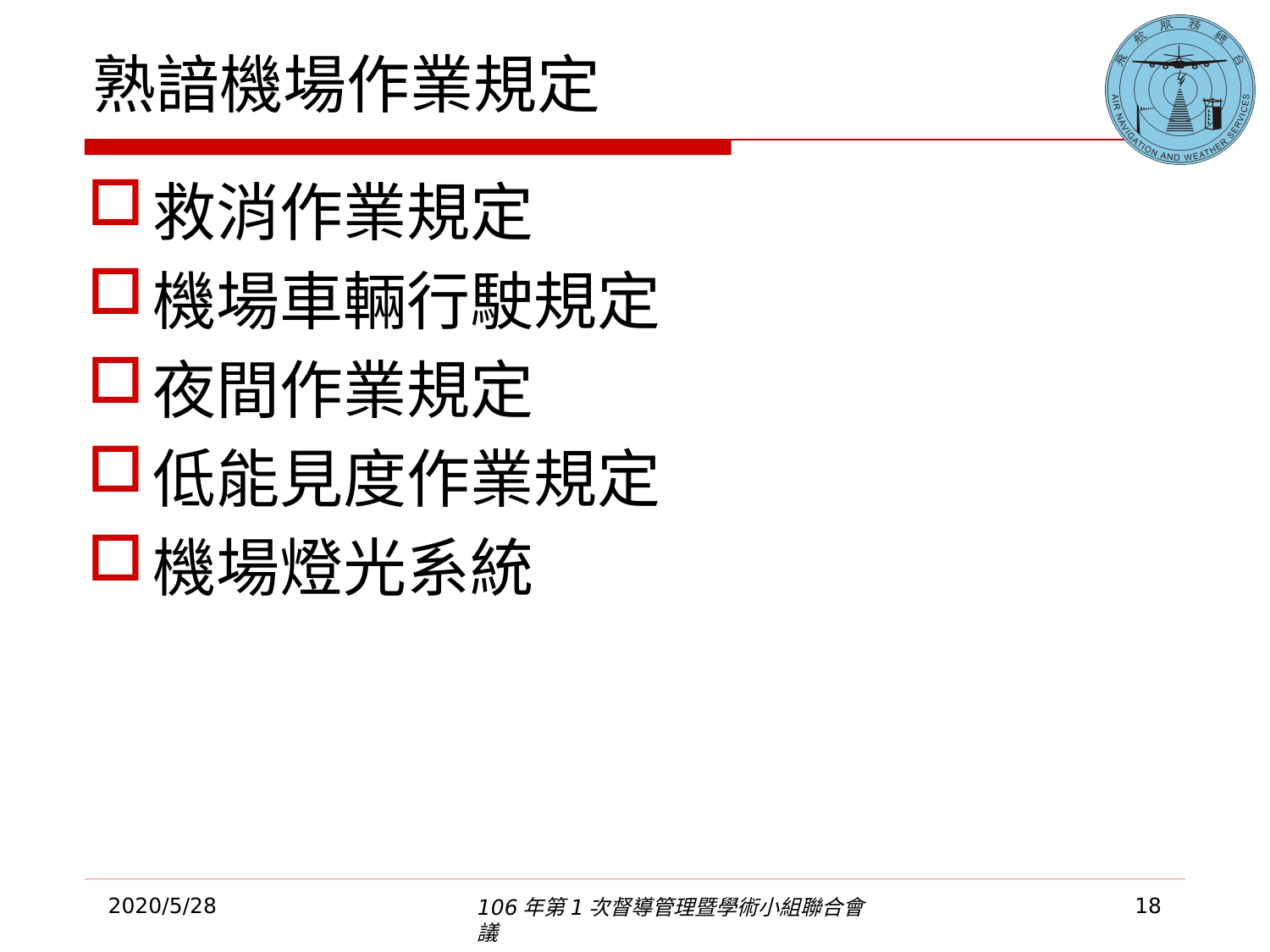

# 熟諳機場作業規定
救消作業規定
機場車輛行駛規定
夜間作業規定
低能見度作業規定
機場燈光系統

2020/5/28
18